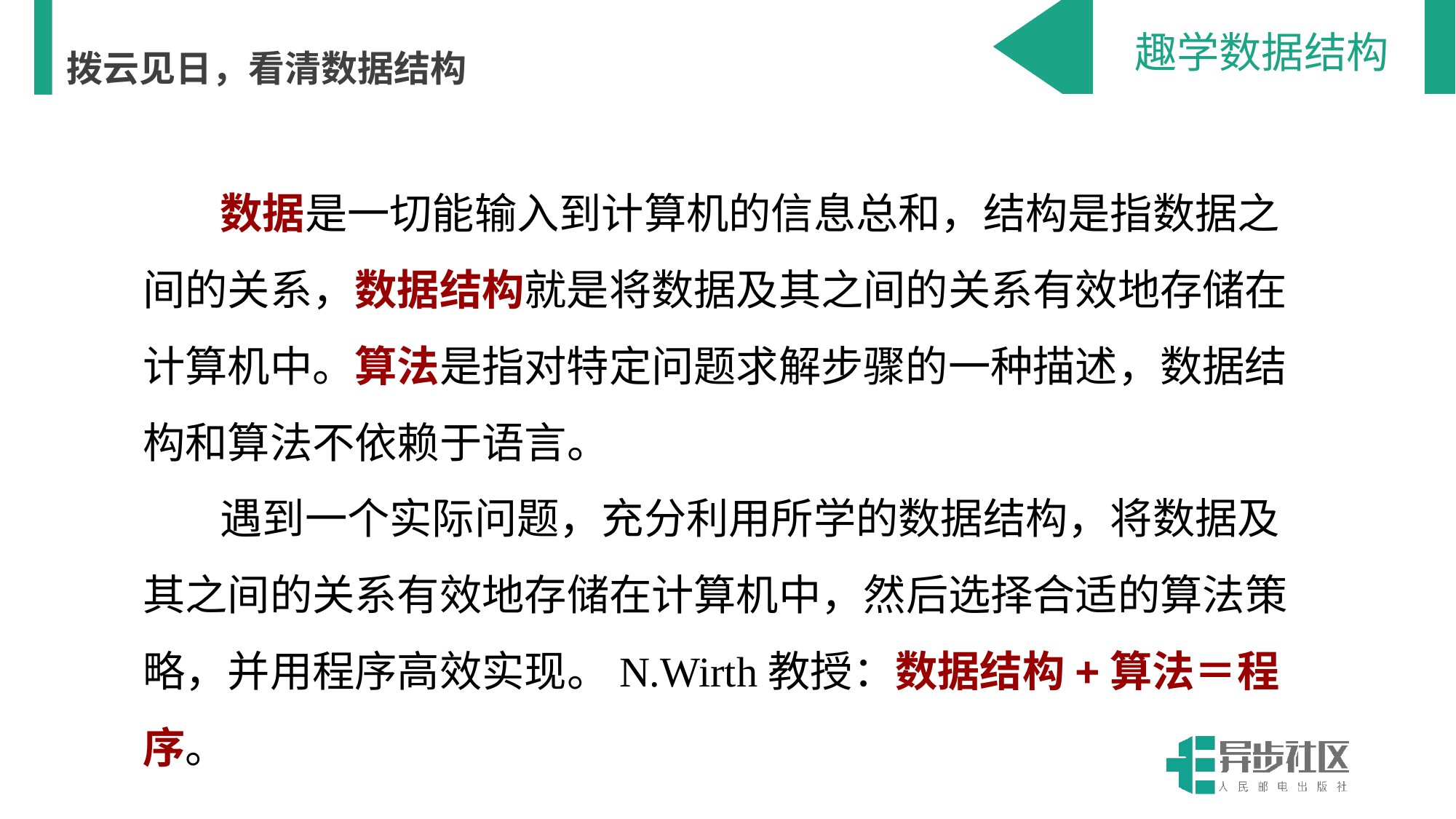

趣学数据结构

拨云见日，看清数据结构
数据是一切能输入到计算机的信息总和，结构是指数据之间的关系，数据结构就是将数据及其之间的关系有效地存储在计算机中。算法是指对特定问题求解步骤的一种描述，数据结构和算法不依赖于语言。
遇到一个实际问题，充分利用所学的数据结构，将数据及其之间的关系有效地存储在计算机中，然后选择合适的算法策略，并用程序高效实现。N.Wirth教授：数据结构+算法＝程序。